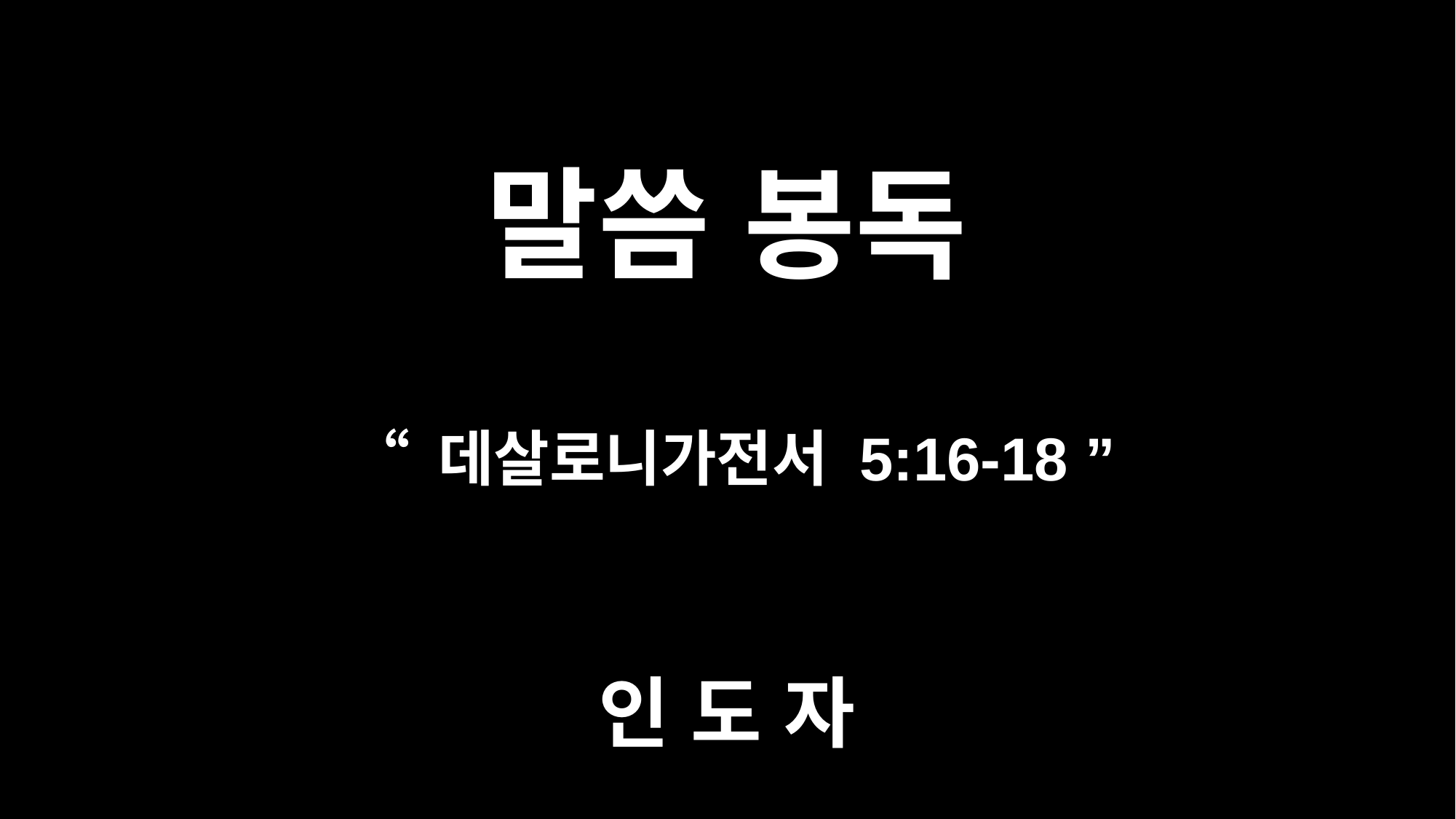

# 말씀 봉독
“ 데살로니가전서 5:16-18 ”
인 도 자